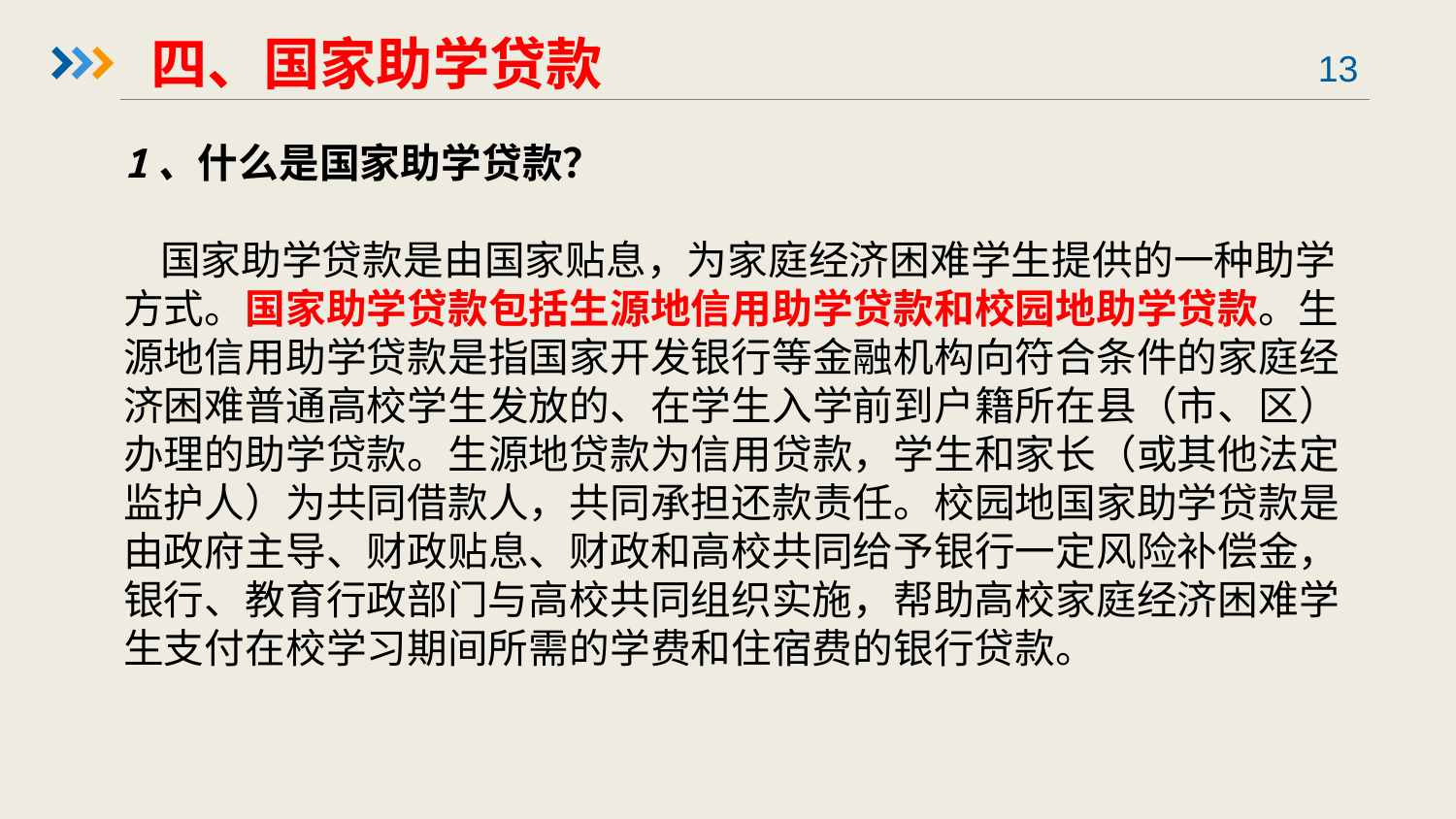

四、国家助学贷款
1、什么是国家助学贷款？
   国家助学贷款是由国家贴息，为家庭经济困难学生提供的一种助学方式。国家助学贷款包括生源地信用助学贷款和校园地助学贷款。生源地信用助学贷款是指国家开发银行等金融机构向符合条件的家庭经济困难普通高校学生发放的、在学生入学前到户籍所在县（市、区）办理的助学贷款。生源地贷款为信用贷款，学生和家长（或其他法定监护人）为共同借款人，共同承担还款责任。校园地国家助学贷款是由政府主导、财政贴息、财政和高校共同给予银行一定风险补偿金，银行、教育行政部门与高校共同组织实施，帮助高校家庭经济困难学生支付在校学习期间所需的学费和住宿费的银行贷款。